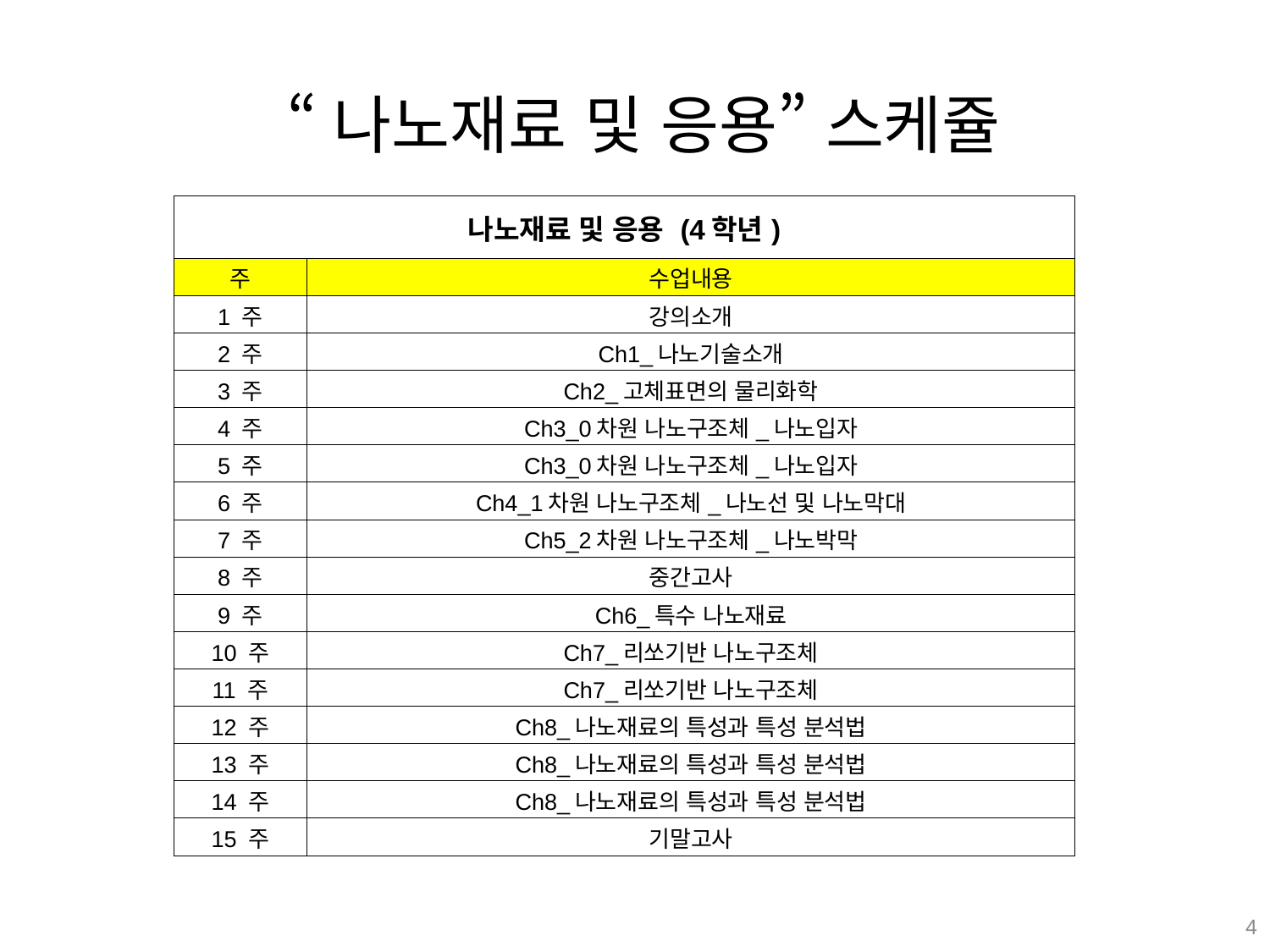

# “나노재료 및 응용” 스케쥴
| 나노재료 및 응용 (4학년) |  |
| --- | --- |
| 주 | 수업내용 |
| 1 주 | 강의소개 |
| 2 주 | Ch1\_나노기술소개 |
| 3 주 | Ch2\_고체표면의 물리화학 |
| 4 주 | Ch3\_0차원 나노구조체\_나노입자 |
| 5 주 | Ch3\_0차원 나노구조체\_나노입자 |
| 6 주 | Ch4\_1차원 나노구조체\_나노선 및 나노막대 |
| 7 주 | Ch5\_2차원 나노구조체\_나노박막 |
| 8 주 | 중간고사 |
| 9 주 | Ch6\_특수 나노재료 |
| 10 주 | Ch7\_리쏘기반 나노구조체 |
| 11 주 | Ch7\_리쏘기반 나노구조체 |
| 12 주 | Ch8\_나노재료의 특성과 특성 분석법 |
| 13 주 | Ch8\_나노재료의 특성과 특성 분석법 |
| 14 주 | Ch8\_나노재료의 특성과 특성 분석법 |
| 15 주 | 기말고사 |
4